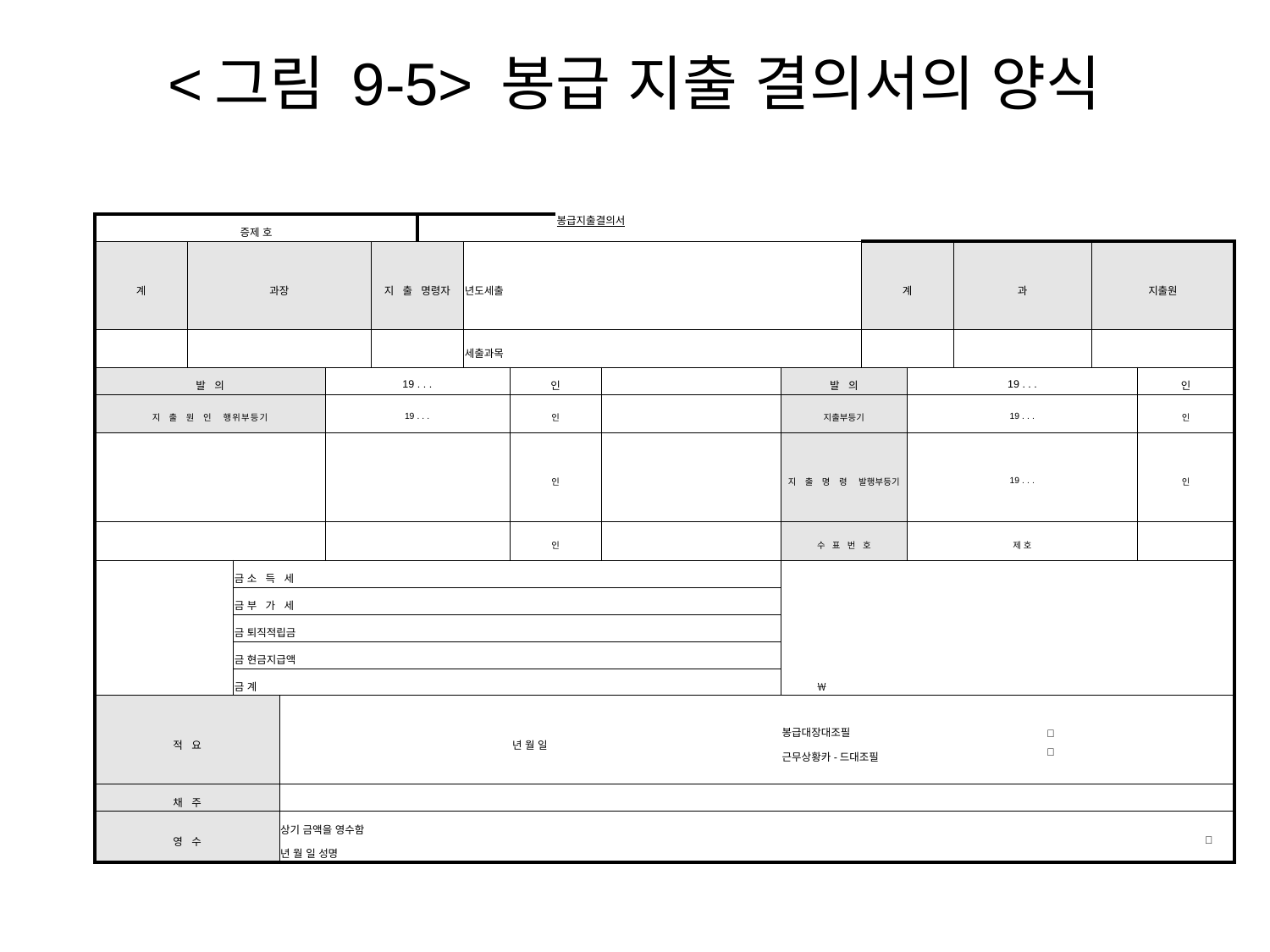

# <그림 9-5> 봉급 지출 결의서의 양식
|  |  |  |  |  |  |  |  |  | 봉급지출결의서 |  |  |  |  |  |  |  |  |  |  |  |
| --- | --- | --- | --- | --- | --- | --- | --- | --- | --- | --- | --- | --- | --- | --- | --- | --- | --- | --- | --- | --- |
| 증제 호 |  |  |  |  |  |  |  |  |  |  |  |  |  |  |  |  |  |  |  |  |
| 계 | 과장 |  |  |  | 지출명령자 |  | 년도세출 |  |  |  |  |  | 계 |  | 과 |  |  | 지출원 |  |  |
|  |  |  |  |  |  |  | 세출과목 |  |  |  |  |  |  |  |  |  |  |  |  |  |
| 발의 |  |  |  | 19 . . . |  |  |  | 인 |  |  | 발의 |  |  | 19 . . . |  |  |  |  | 인 |  |
| 지출원인 행위부등기 |  |  |  | 19 . . . |  |  |  | 인 |  |  | 지출부등기 |  |  | 19 . . . |  |  |  |  | 인 |  |
|  |  |  |  |  |  |  |  | 인 |  |  | 지출명령 발행부등기 |  |  | 19 . . . |  |  |  |  | 인 |  |
|  |  |  |  |  |  |  |  | 인 |  |  | 수표번호 |  |  | 제 호 |  |  |  |  |  |  |
|  |  | 금 소득세 |  |  |  |  |  |  |  |  |  |  |  |  |  |  |  |  |  |  |
|  |  | 금 부가세 |  |  |  |  |  |  |  |  |  |  |  |  |  |  |  |  |  |  |
|  |  | 금 퇴직적립금 |  |  |  |  |  |  |  |  |  |  |  |  |  |  |  |  |  |  |
|  |  | 금 현금지급액 |  |  |  |  |  |  |  |  |  |  |  |  |  |  |  |  |  |  |
|  |  | 금 계 |  |  |  |  |  |  |  |  |  | ￦ |  |  |  |  |  |  |  |  |
| 적요 |  |  | 년 월 일 |  |  |  |  |  |  |  | 봉급대장대조필 근무상황카-드대조필 |  |  |  |  |  | 󰄫 󰄫 |  |  |  |
| 채주 |  |  |  |  |  |  |  |  |  |  |  |  |  |  |  |  |  |  |  |  |
| 영수 |  |  | 상기 금액을 영수함 년 월 일 성명 |  |  |  |  |  |  |  |  |  |  |  |  |  |  |  |  | 󰄫 |